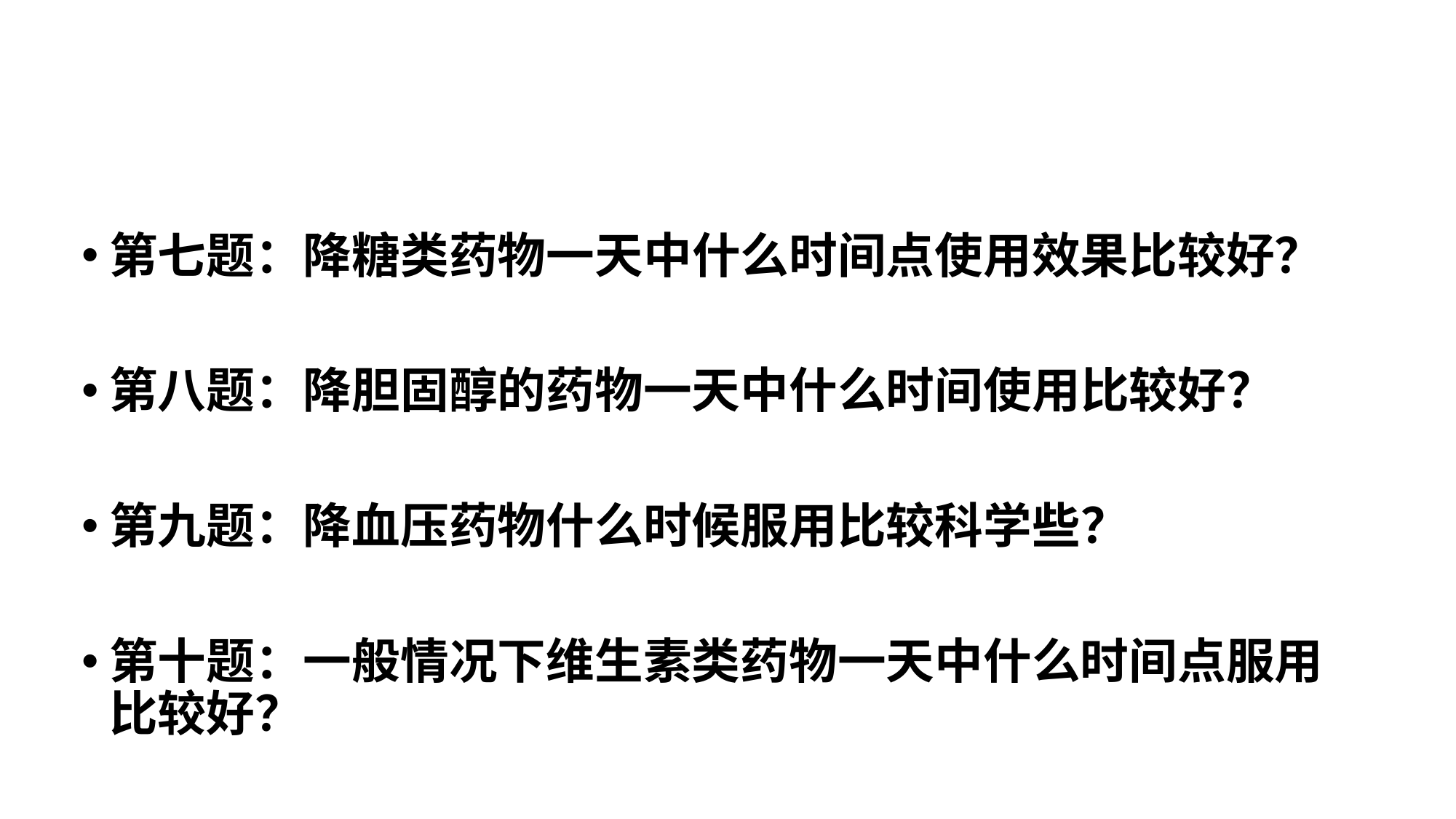

第七题：降糖类药物一天中什么时间点使用效果比较好？

第八题：降胆固醇的药物一天中什么时间使用比较好？

第九题：降血压药物什么时候服用比较科学些？

第十题：一般情况下维生素类药物一天中什么时间点服用比较好？